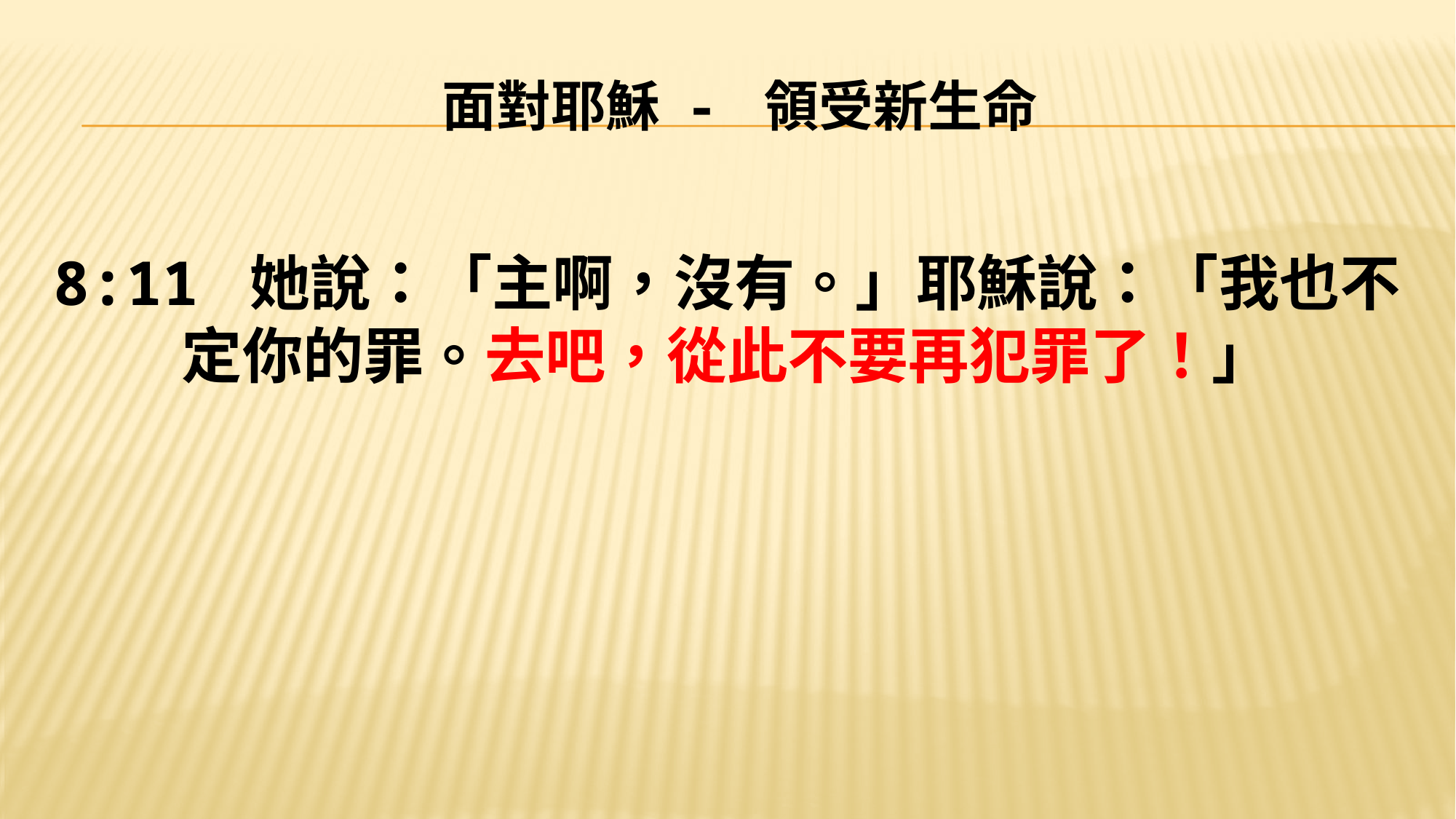

# 面對耶穌 - 領受新生命

8:11 她說：「主啊，沒有。」耶穌說：「我也不定你的罪。去吧，從此不要再犯罪了！」